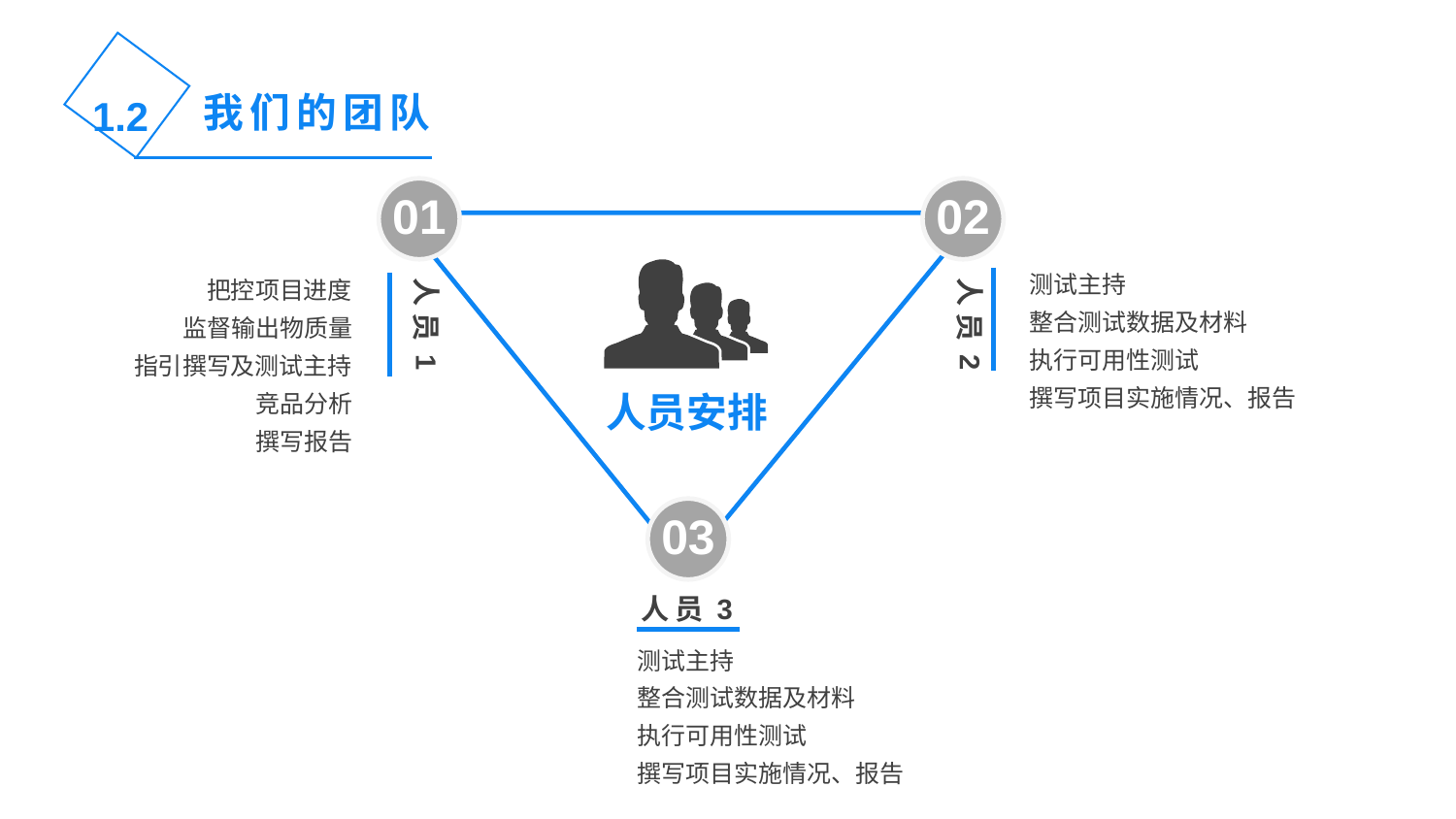

我们的团队
1.2
01
02

人员1
人员2
测试主持
整合测试数据及材料
执行可用性测试
撰写项目实施情况、报告
把控项目进度
监督输出物质量
指引撰写及测试主持
竞品分析
撰写报告

人员安排
03
人员3
测试主持
整合测试数据及材料
执行可用性测试
撰写项目实施情况、报告